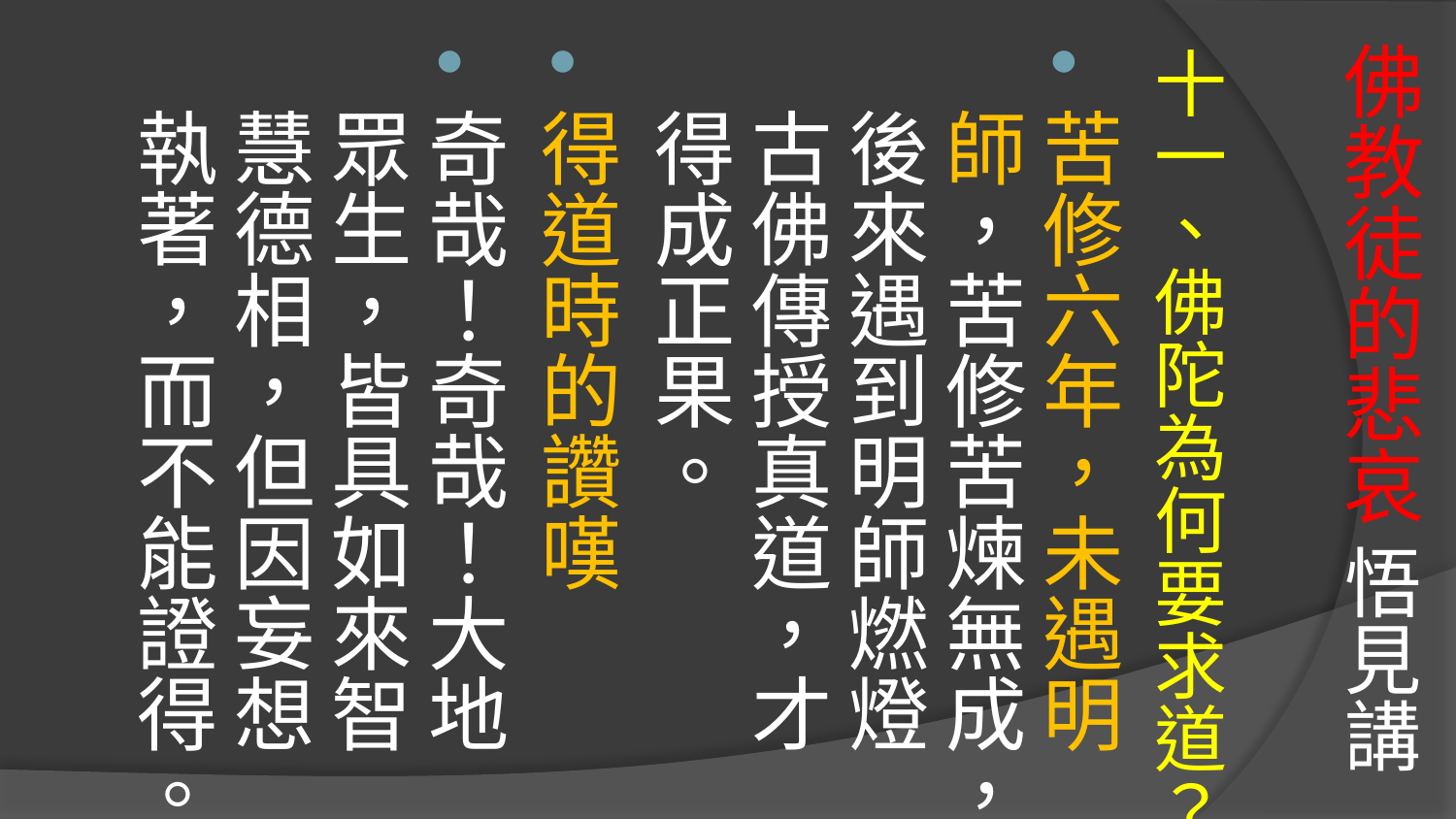

# 佛教徒的悲哀 悟見講
十一、佛陀為何要求道？
苦修六年，未遇明師，苦修苦煉無成，後來遇到明師燃燈古佛傳授真道，才得成正果。
得道時的讚嘆
奇哉！奇哉！大地眾生，皆具如來智慧德相，但因妄想執著，而不能證得。